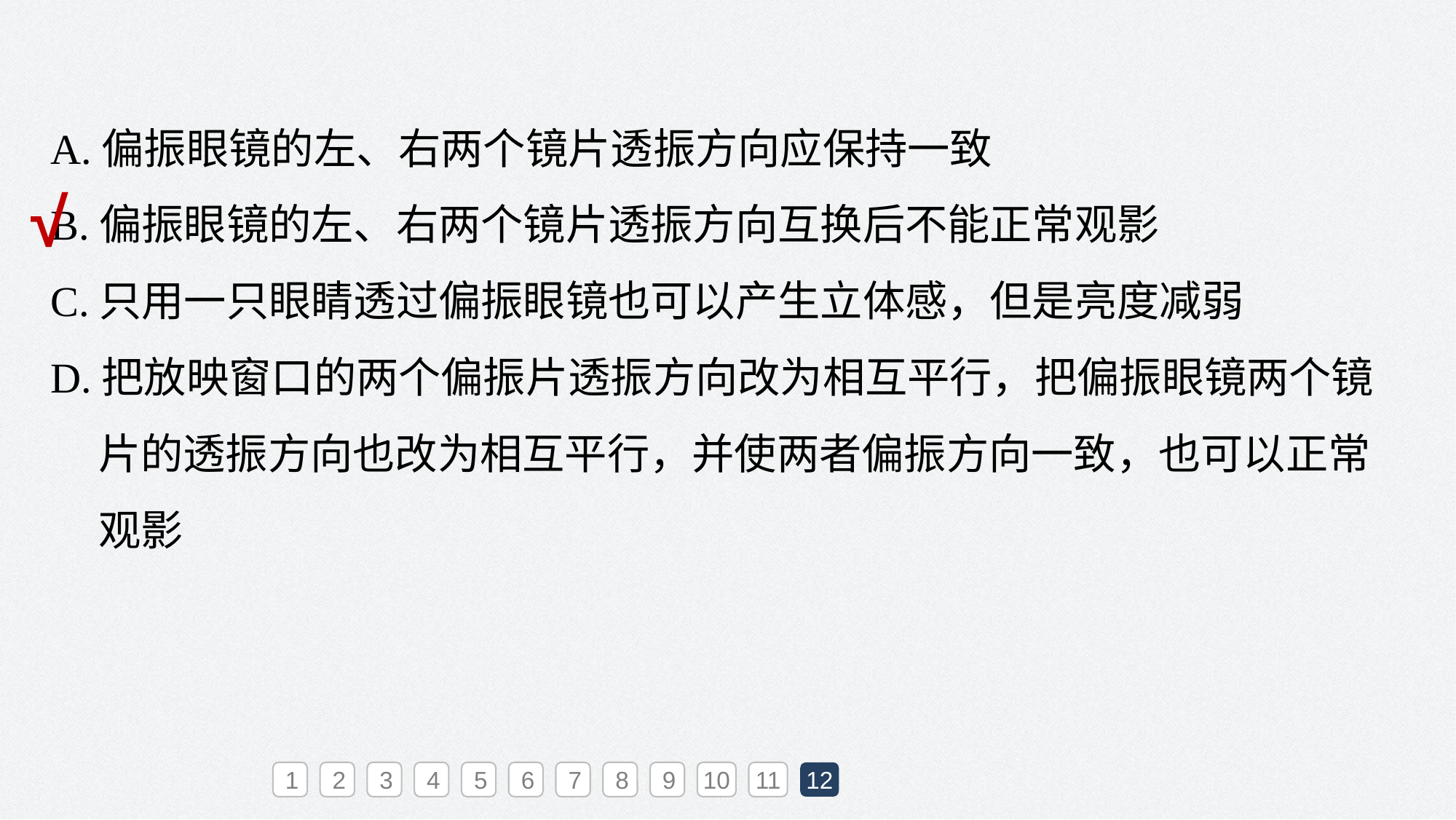

A.偏振眼镜的左、右两个镜片透振方向应保持一致
B.偏振眼镜的左、右两个镜片透振方向互换后不能正常观影
C.只用一只眼睛透过偏振眼镜也可以产生立体感，但是亮度减弱
D.把放映窗口的两个偏振片透振方向改为相互平行，把偏振眼镜两个镜
    片的透振方向也改为相互平行，并使两者偏振方向一致，也可以正常
    观影
√
1
2
3
4
5
6
7
8
9
10
11
12